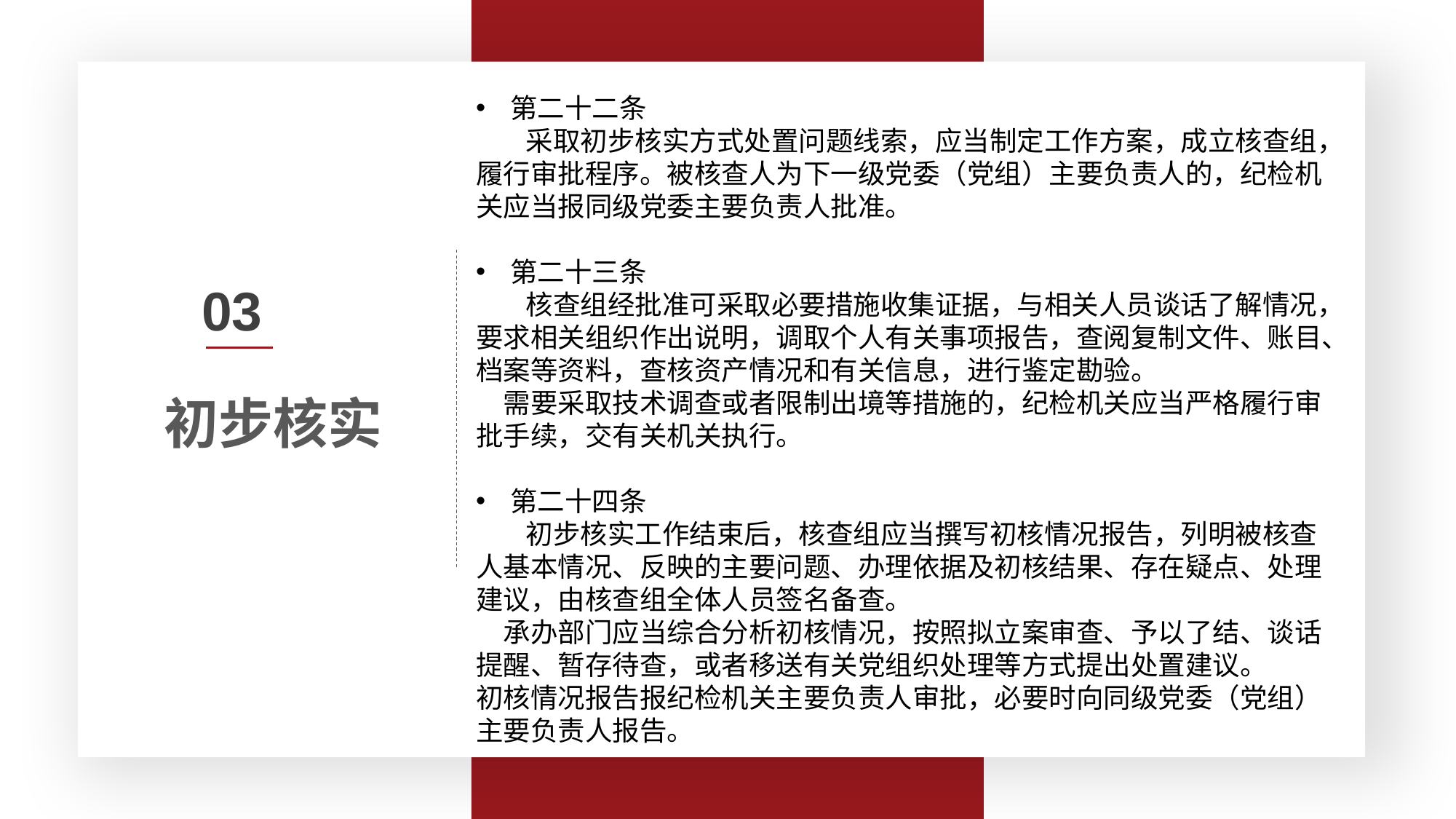

第三条 监督执纪工作应当遵循以下原则：
　　（一）坚持以习近平同志为核心的党中央集中统一领导，牢固树立政治意识、大局意识、核心意识、看齐意识，体现监督执纪的政治性，严守政治纪律和政治规矩；
　　（二）坚持纪律检查工作双重领导体制，监督执纪工作以上级纪委领导为主，线索处置、立案审查在向同级党委报告的同时必须向上级纪委报告；
　　（三）坚持以事实为依据，以党规党纪为准绳，把握政策、宽严相济，惩前毖后、治病救人；
　　（四）坚持信任不能代替监督，严格工作程序、有效管控风险点，强化对监督执纪各环节的监督制约。
第二十二条
       采取初步核实方式处置问题线索，应当制定工作方案，成立核查组，履行审批程序。被核查人为下一级党委（党组）主要负责人的，纪检机关应当报同级党委主要负责人批准。

第二十三条
       核查组经批准可采取必要措施收集证据，与相关人员谈话了解情况，要求相关组织作出说明，调取个人有关事项报告，查阅复制文件、账目、档案等资料，查核资产情况和有关信息，进行鉴定勘验。
　需要采取技术调查或者限制出境等措施的，纪检机关应当严格履行审批手续，交有关机关执行。

第二十四条
       初步核实工作结束后，核查组应当撰写初核情况报告，列明被核查人基本情况、反映的主要问题、办理依据及初核结果、存在疑点、处理建议，由核查组全体人员签名备查。
　承办部门应当综合分析初核情况，按照拟立案审查、予以了结、谈话提醒、暂存待查，或者移送有关党组织处理等方式提出处置建议。
初核情况报告报纪检机关主要负责人审批，必要时向同级党委（党组）主要负责人报告。

初步核实

03